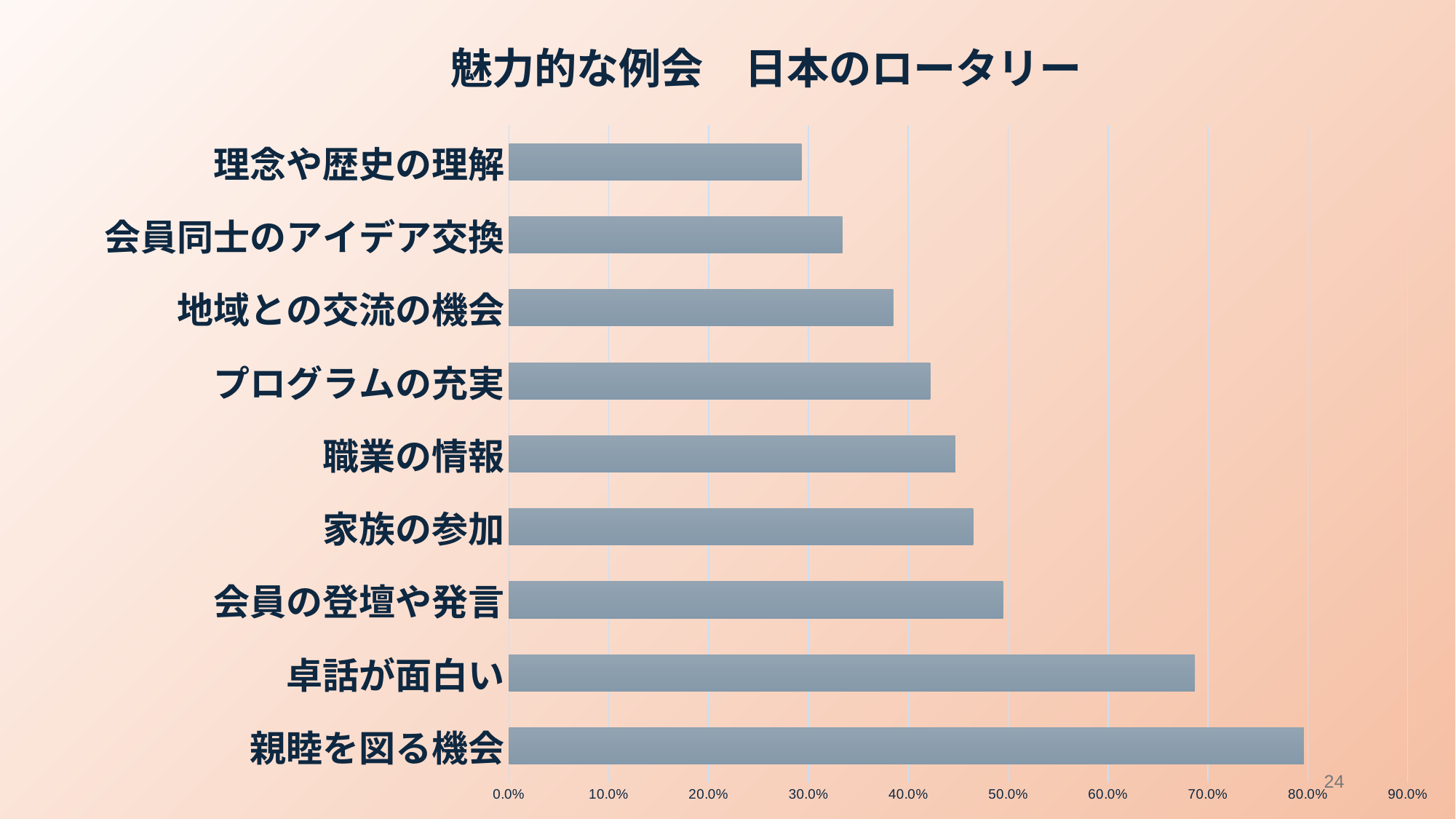

### Chart: 魅力的な例会　日本のロータリー

| Category |  |
|---|---|
| 親睦を図る機会 | 0.796 |
| 卓話が面白い | 0.687 |
| 会員の登壇や発言 | 0.495 |
| 家族の参加 | 0.465 |
| 職業の情報 | 0.447 |
| プログラムの充実 | 0.422 |
| 地域との交流の機会 | 0.385 |
| 会員同士のアイデア交換 | 0.334 |
| 理念や歴史の理解 | 0.293 |
24